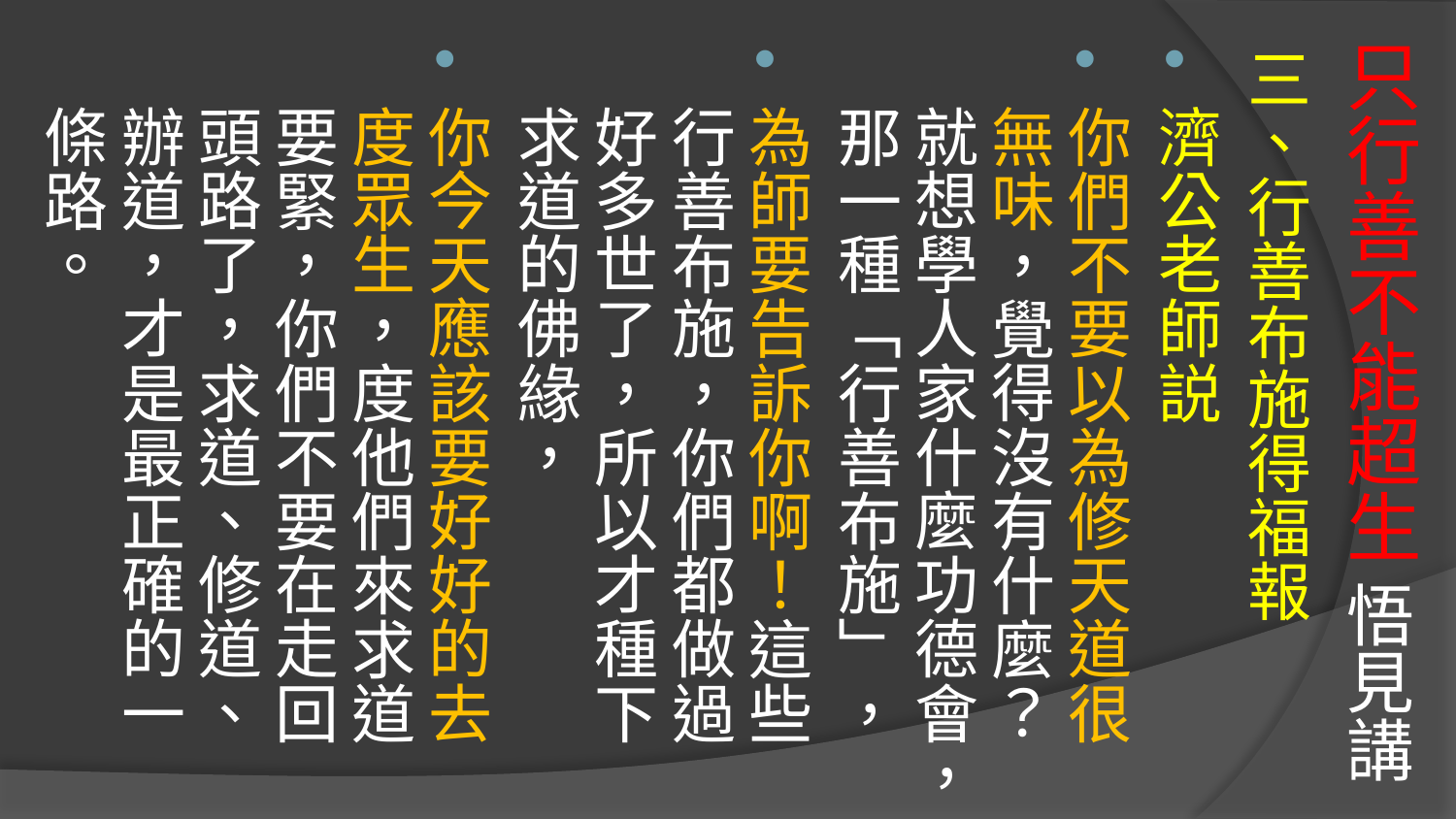

三、行善布施得福報
濟公老師説
你們不要以為修天道很無味，覺得沒有什麼？就想學人家什麼功德會，那一種「行善布施」，
為師要告訴你啊！這些行善布施，你們都做過好多世了，所以才種下求道的佛緣，
你今天應該要好好的去度眾生，度他們來求道要緊，你們不要在走回頭路了，求道、修道、辦道，才是最正確的一條路。
# 只行善不能超生 悟見講